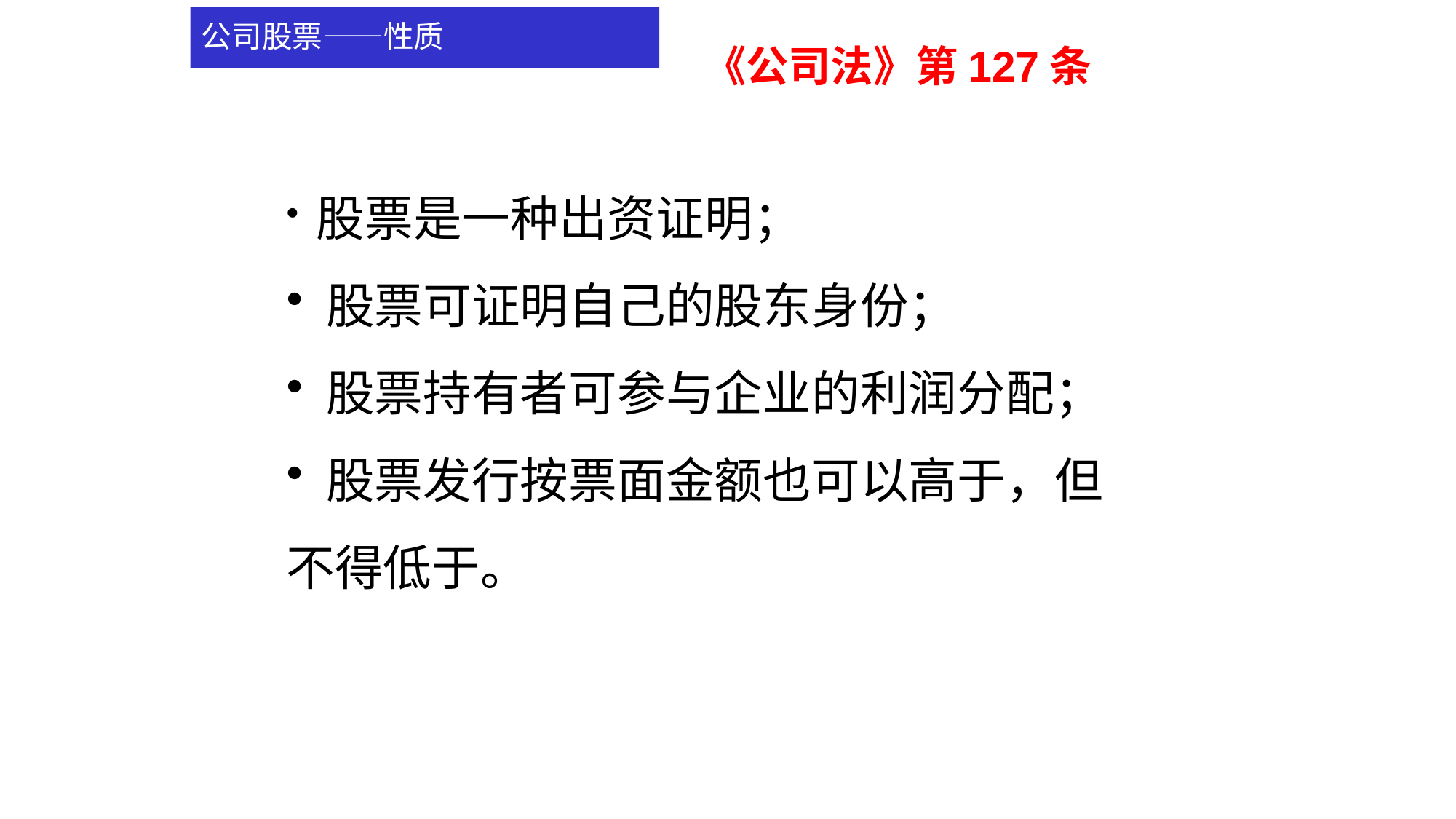

# 公司股票——性质
《公司法》第127条
 股票是一种出资证明；
 股票可证明自己的股东身份；
 股票持有者可参与企业的利润分配；
 股票发行按票面金额也可以高于，但不得低于。